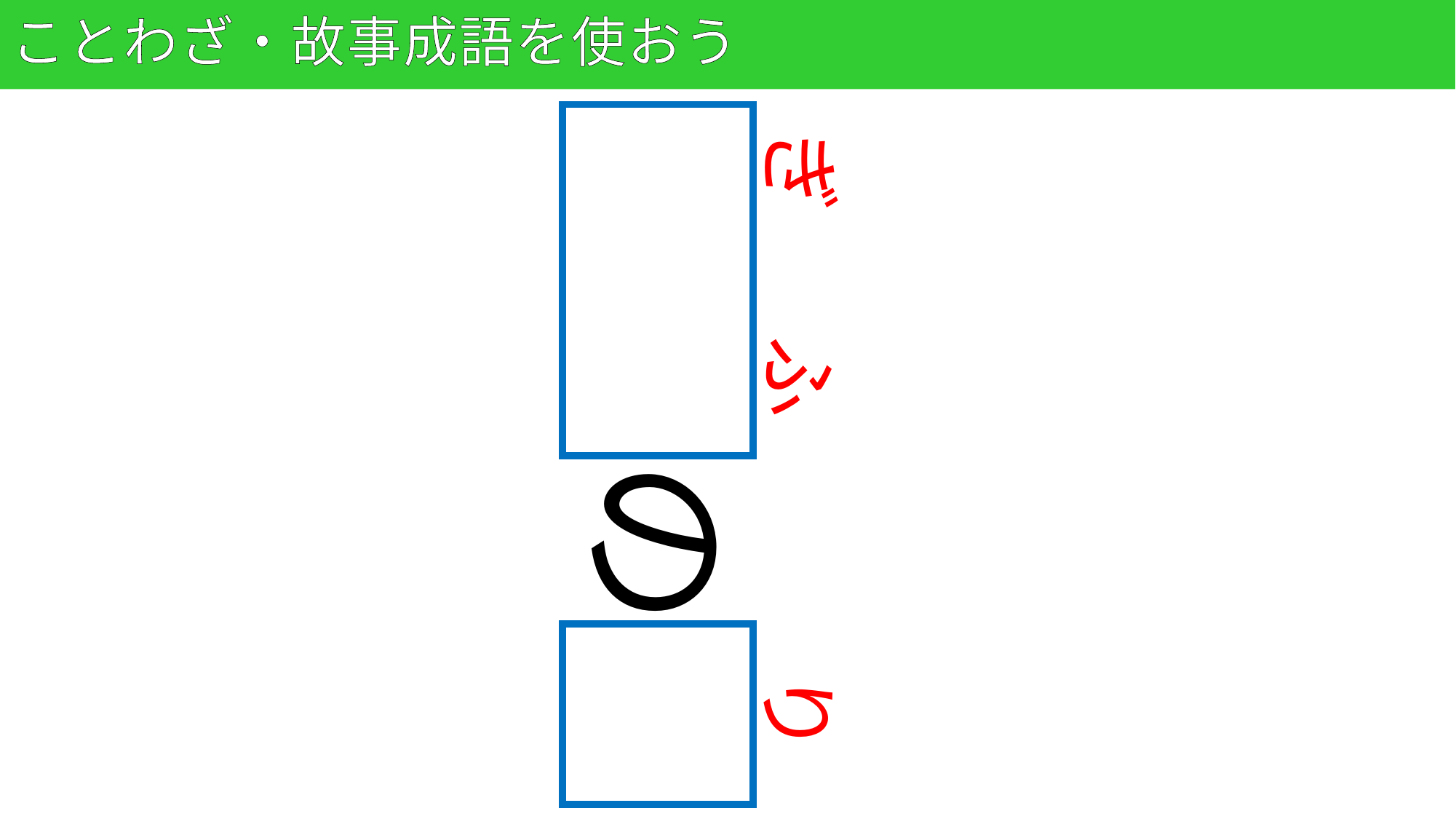

# ことわざ・故事成語を使おう
93

漁夫の利
ぎょ
ふ

り